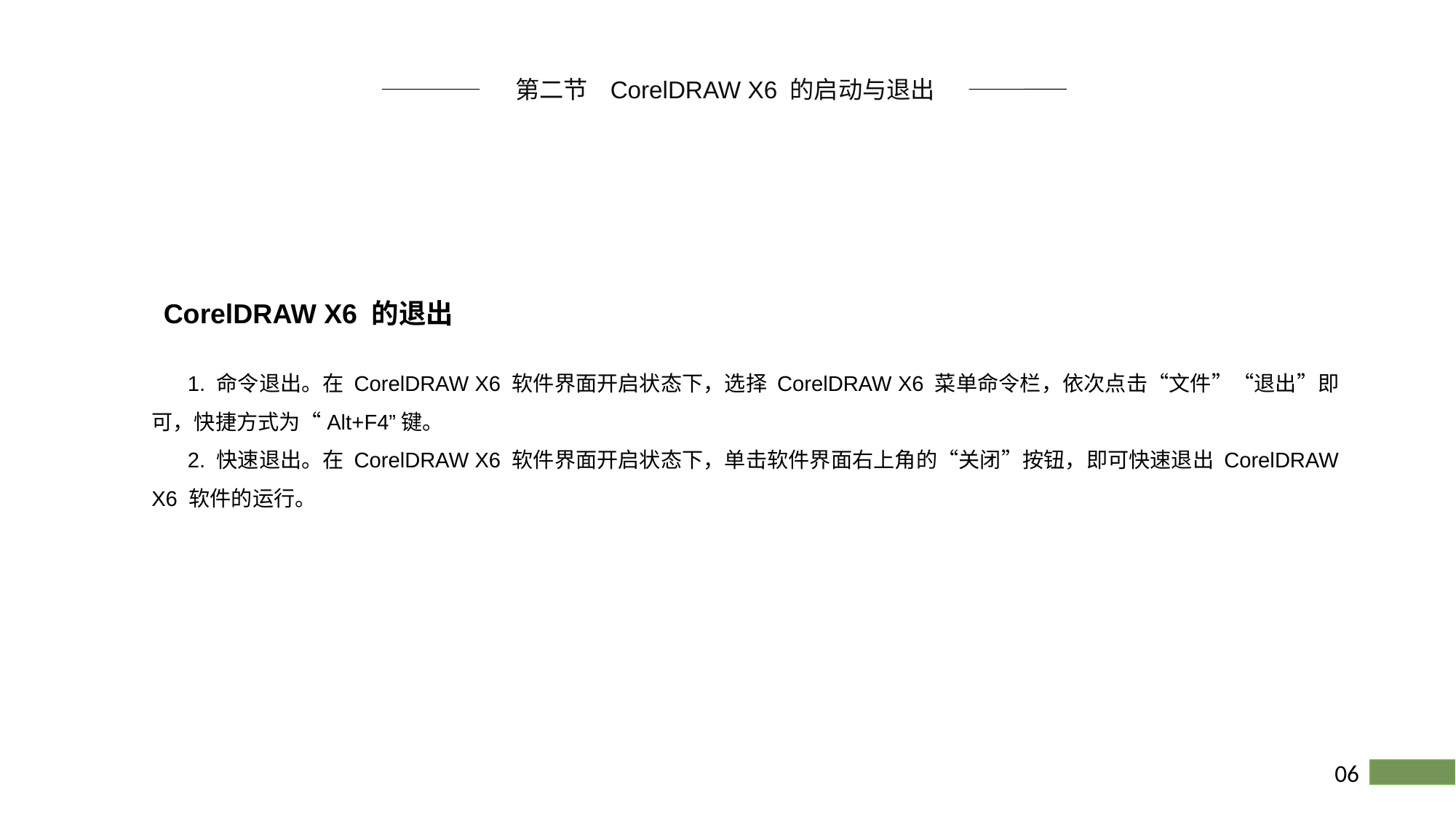

第二节   CorelDRAW X6 的启动与退出
CorelDRAW X6 的退出
      1. 命令退出。在 CorelDRAW X6 软件界面开启状态下，选择 CorelDRAW X6 菜单命令栏，依次点击“文件”“退出”即可，快捷方式为“Alt+F4”键。
      2. 快速退出。在 CorelDRAW X6 软件界面开启状态下，单击软件界面右上角的“关闭”按钮，即可快速退出 CorelDRAW X6 软件的运行。
06